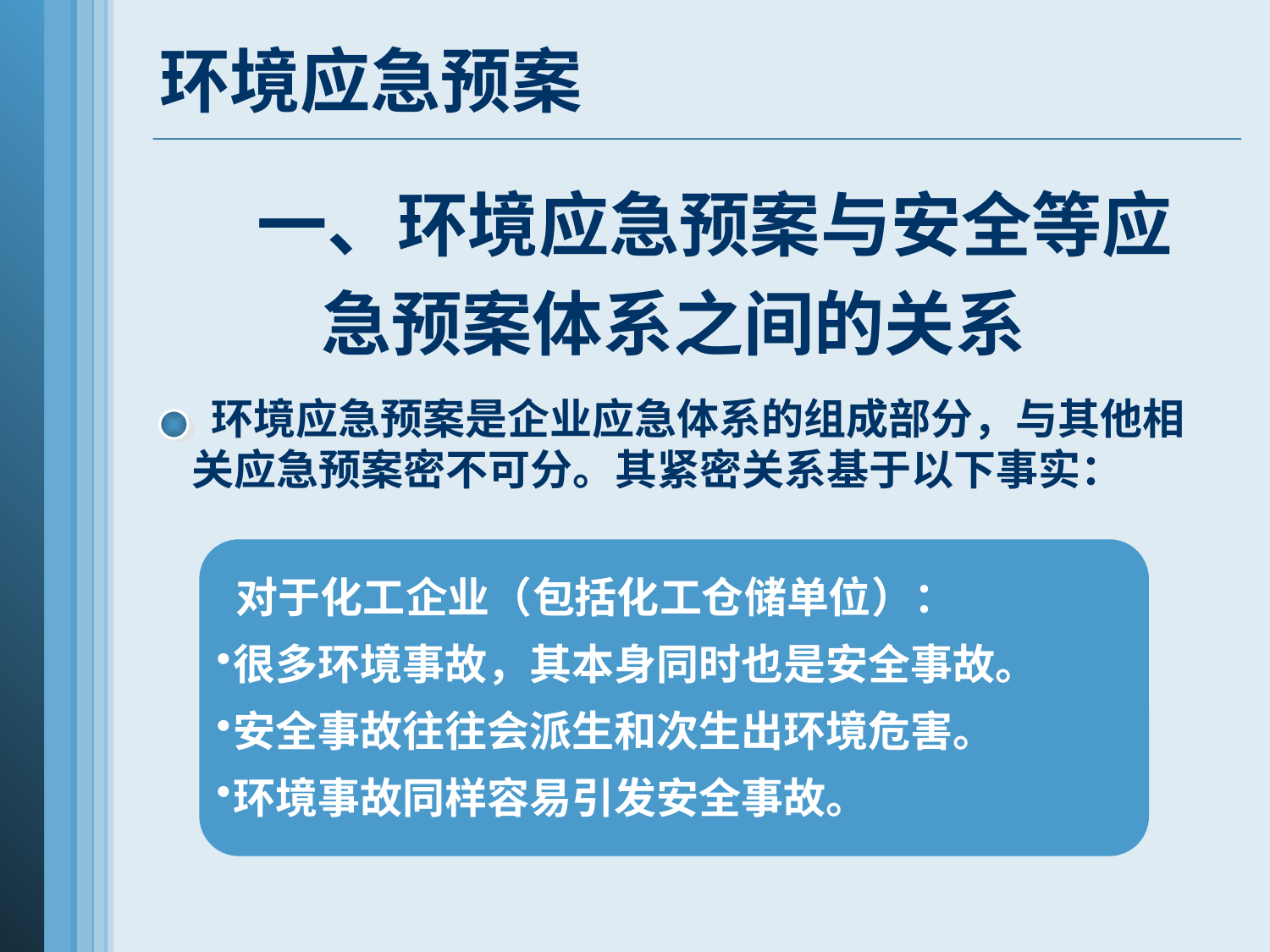

# 环境应急预案
   一、环境应急预案与安全等应
       急预案体系之间的关系

 环境应急预案是企业应急体系的组成部分，与其他相关应急预案密不可分。其紧密关系基于以下事实：

 对于化工企业（包括化工仓储单位）：
很多环境事故，其本身同时也是安全事故。
安全事故往往会派生和次生出环境危害。
环境事故同样容易引发安全事故。